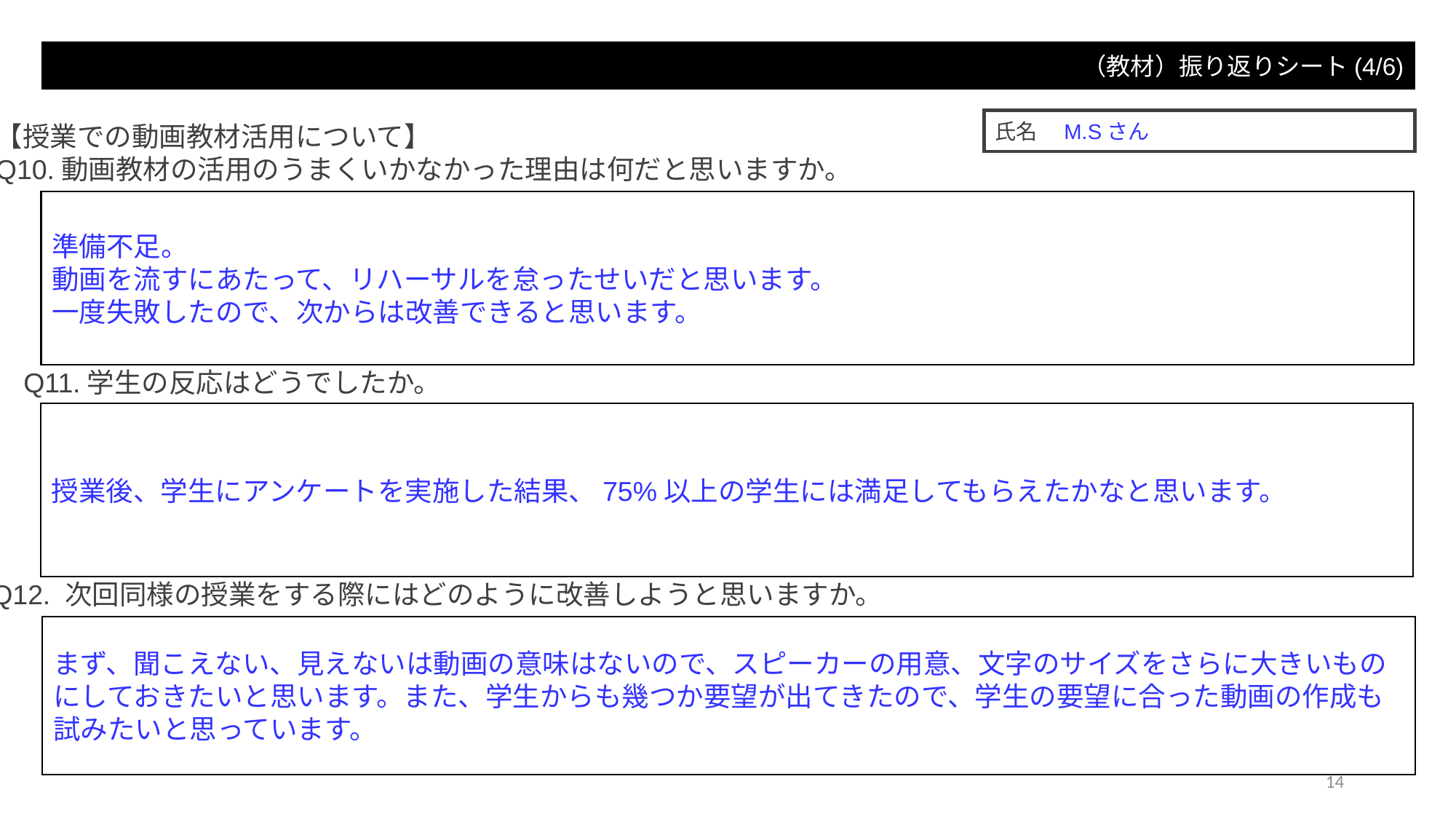

（教材）振り返りシート(4/6)
氏名　M.Sさん
【授業での動画教材活用について】
Q10.動画教材の活用のうまくいかなかった理由は何だと思いますか。
準備不足。
動画を流すにあたって、リハーサルを怠ったせいだと思います。
一度失敗したので、次からは改善できると思います。
Q11.学生の反応はどうでしたか。
授業後、学生にアンケートを実施した結果、75%以上の学生には満足してもらえたかなと思います。
Q12. 次回同様の授業をする際にはどのように改善しようと思いますか。
まず、聞こえない、見えないは動画の意味はないので、スピーカーの用意、文字のサイズをさらに大きいものにしておきたいと思います。また、学生からも幾つか要望が出てきたので、学生の要望に合った動画の作成も試みたいと思っています。
14